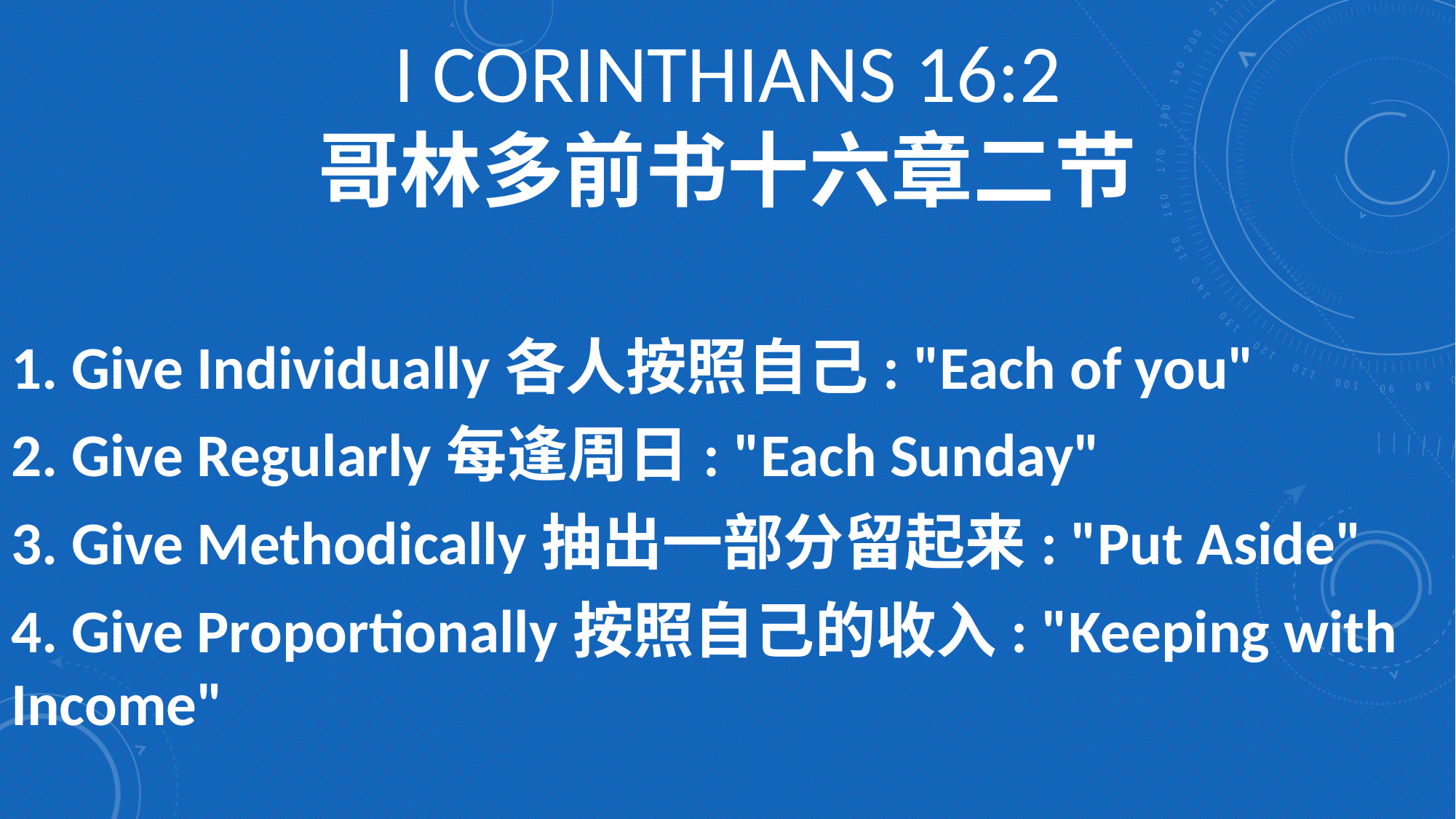

# I Corinthians 16:2 哥林多前书十六章二节
1. Give Individually各人按照自己: "Each of you"
2. Give Regularly每逢周日: "Each Sunday"
3. Give Methodically抽出一部分留起来: "Put Aside"
4. Give Proportionally按照自己的收入: "Keeping with Income"